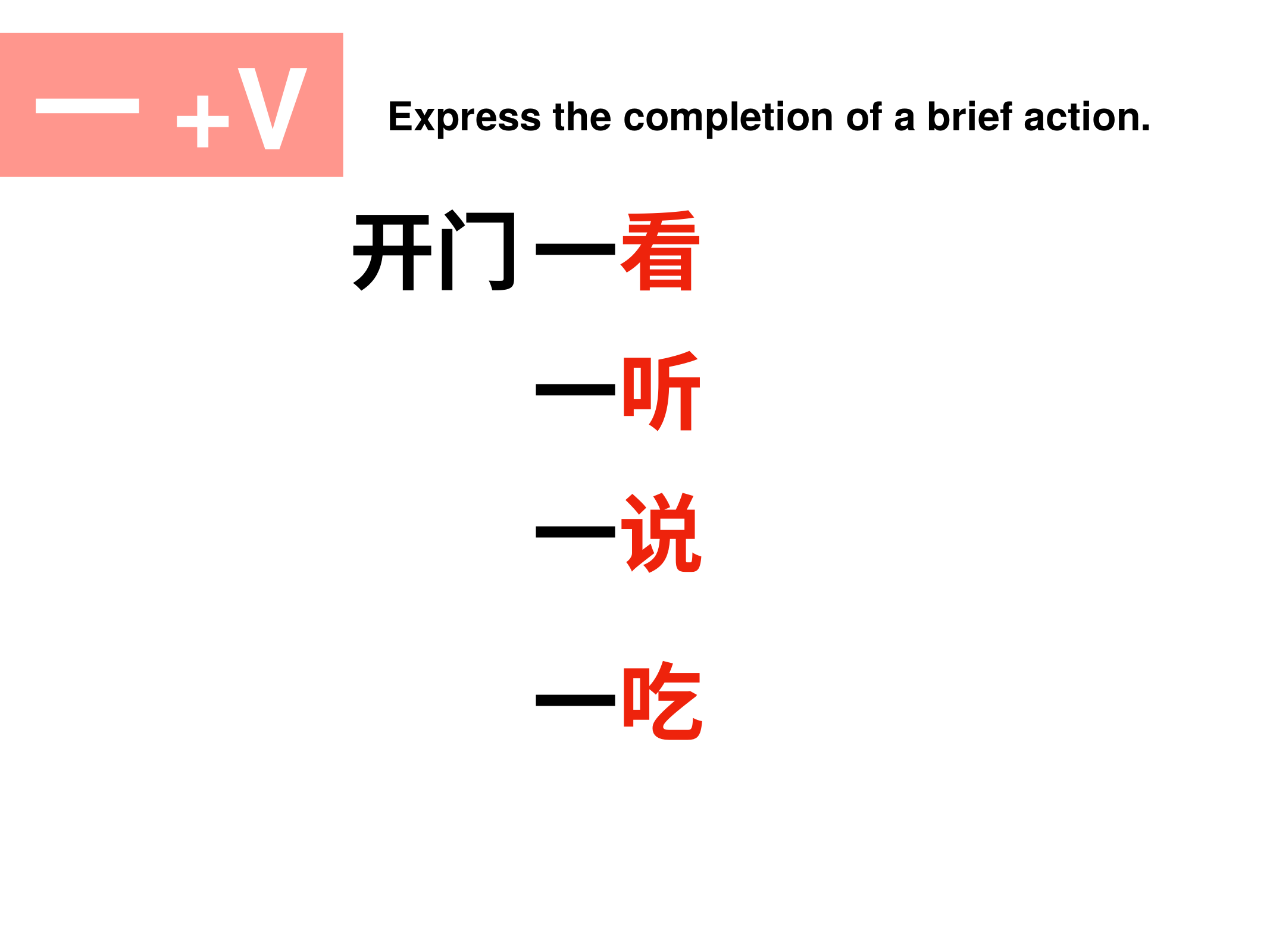

一+V
Express the completion of a brief action.
开门
一看
一听
一说
一吃